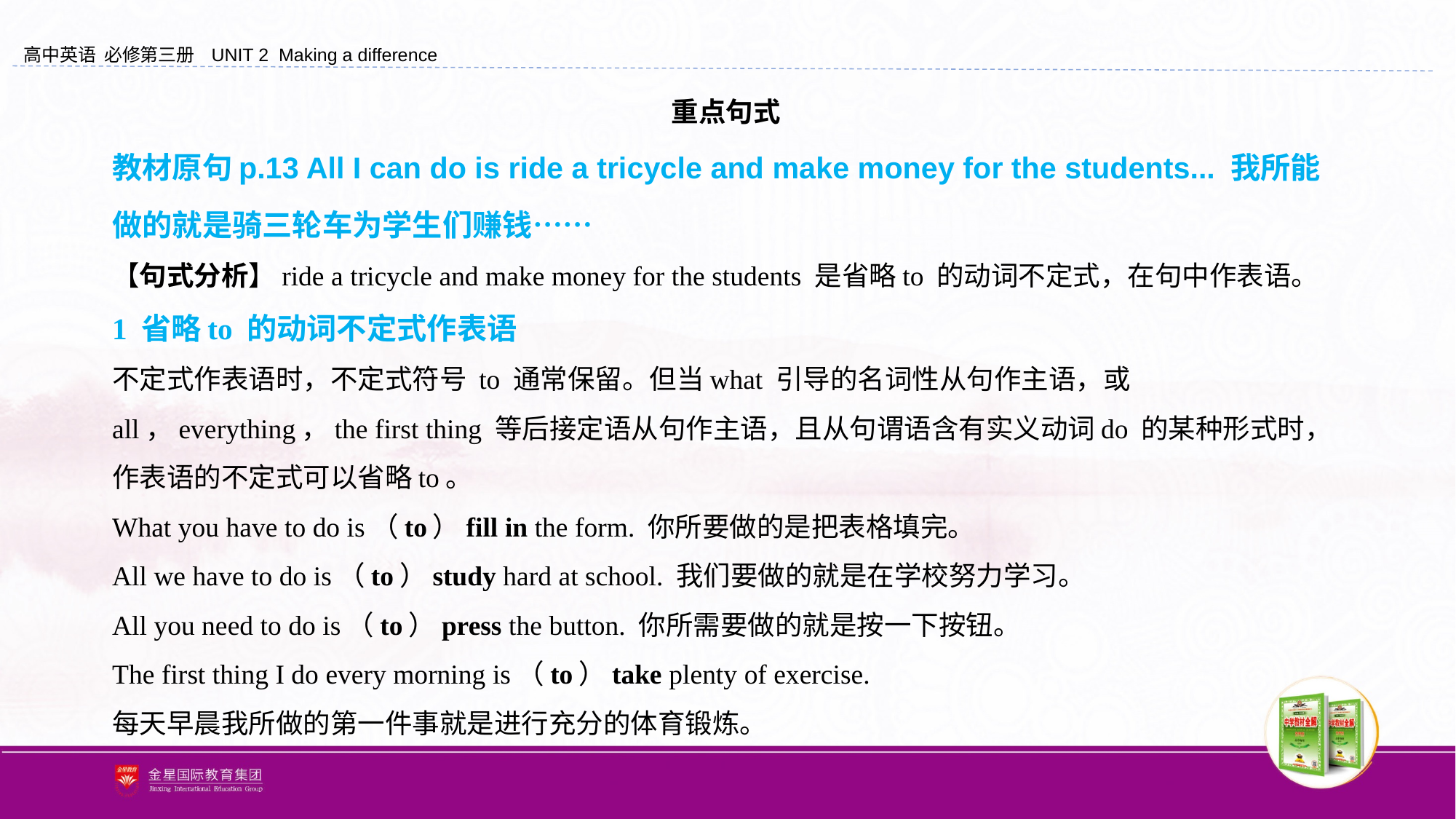

重点句式
教材原句p.13 All I can do is ride a tricycle and make money for the students... 我所能做的就是骑三轮车为学生们赚钱……
【句式分析】ride a tricycle and make money for the students 是省略to 的动词不定式，在句中作表语。
1 省略to 的动词不定式作表语
不定式作表语时，不定式符号 to 通常保留。但当what 引导的名词性从句作主语，或all，everything，the first thing 等后接定语从句作主语，且从句谓语含有实义动词do 的某种形式时，作表语的不定式可以省略to。
What you have to do is（to）fill in the form. 你所要做的是把表格填完。
All we have to do is（to）study hard at school. 我们要做的就是在学校努力学习。
All you need to do is（to）press the button. 你所需要做的就是按一下按钮。
The first thing I do every morning is（to）take plenty of exercise.
每天早晨我所做的第一件事就是进行充分的体育锻炼。